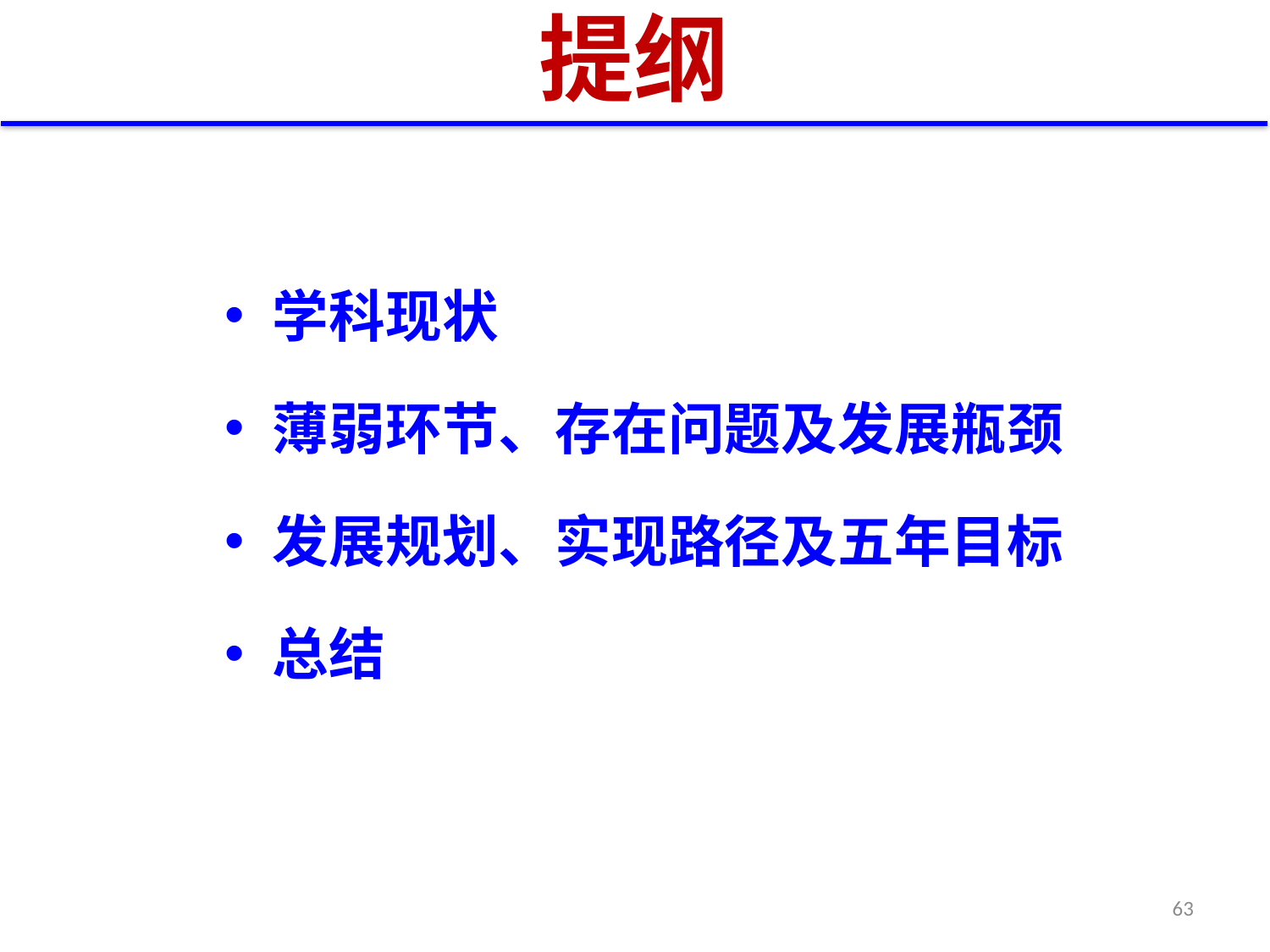

# 提纲
学科现状
薄弱环节、存在问题及发展瓶颈
发展规划、实现路径及五年目标
总结
63